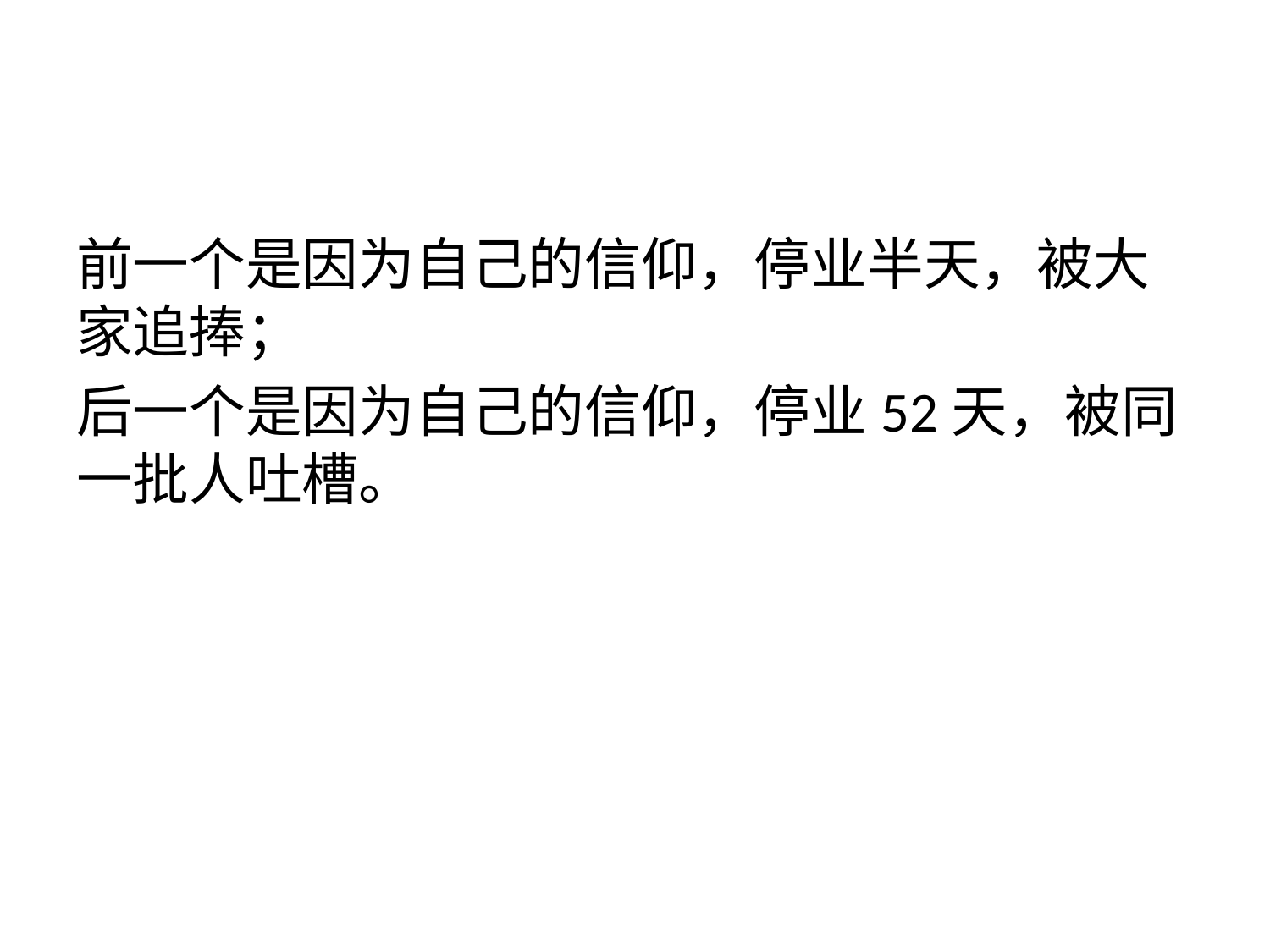

#
前一个是因为自己的信仰，停业半天，被大家追捧；
后一个是因为自己的信仰，停业52天，被同一批人吐槽。